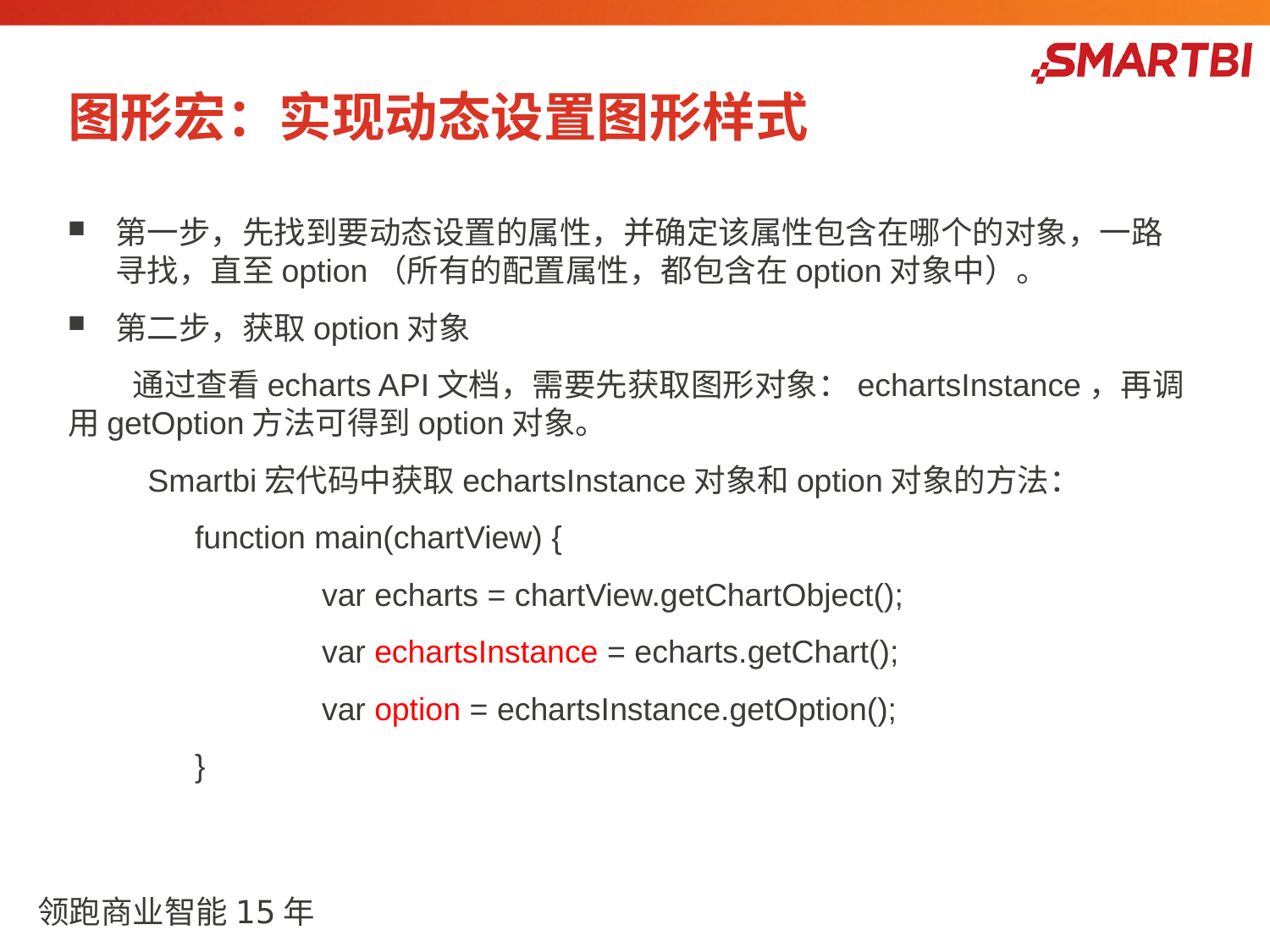

# 图形宏：实现动态设置图形样式
第一步，先找到要动态设置的属性，并确定该属性包含在哪个的对象，一路寻找，直至option（所有的配置属性，都包含在option对象中）。
第二步，获取option对象
        通过查看echarts API文档，需要先获取图形对象：echartsInstance，再调用getOption方法可得到option对象。
         Smartbi宏代码中获取echartsInstance对象和option对象的方法：
	function main(chartView) {
      		var echarts = chartView.getChartObject();
      		var echartsInstance = echarts.getChart();
		var option = echartsInstance.getOption();
	}